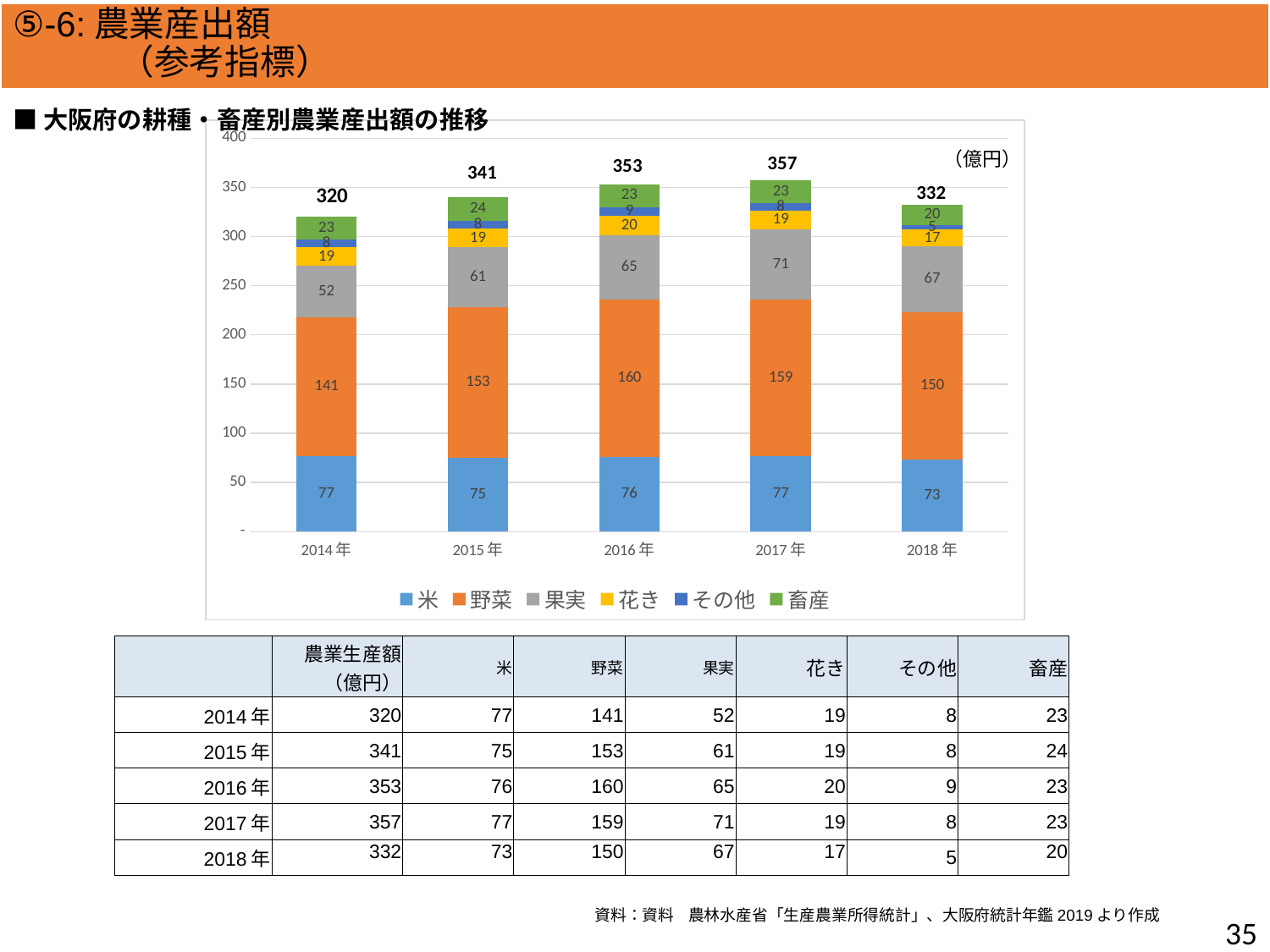

方向性Ⅲ）東西二極の一極としての社会経済構造の構築
⑤-6:農業産出額　　　　　　　　　　　　　　　　　　　　　　　　　　　　　　（参考指標）
■大阪府の耕種・畜産別農業産出額の推移
（億円）

### Chart

| Category | 米 | 野菜 | 果実 | 花き | その他 | 畜産 |
|---|---|---|---|---|---|---|
| 2014年 | 77.0 | 141.0 | 52.0 | 19.0 | 8.0 | 23.0 |
| 2015年 | 75.0 | 153.0 | 61.0 | 19.0 | 8.0 | 24.0 |
| 2016年 | 76.0 | 160.0 | 65.0 | 20.0 | 9.0 | 23.0 |
| 2017年 | 77.0 | 159.0 | 71.0 | 19.0 | 8.0 | 23.0 |
| 2018年 | 73.0 | 150.0 | 67.0 | 17.0 | 5.0 | 20.0 |
357
353
341
332
|  | 農業生産額 （億円） | 米 | 野菜 | 果実 | 花き | その他 | 畜産 |
| --- | --- | --- | --- | --- | --- | --- | --- |
| 2014年 | 320 | 77 | 141 | 52 | 19 | 8 | 23 |
| 2015年 | 341 | 75 | 153 | 61 | 19 | 8 | 24 |
| 2016年 | 353 | 76 | 160 | 65 | 20 | 9 | 23 |
| 2017年 | 357 | 77 | 159 | 71 | 19 | 8 | 23 |
| 2018年 | 332 | 73 | 150 | 67 | 17 | 5 | 20 |
資料：資料    農林水産省「生産農業所得統計」、大阪府統計年鑑2019より作成
35